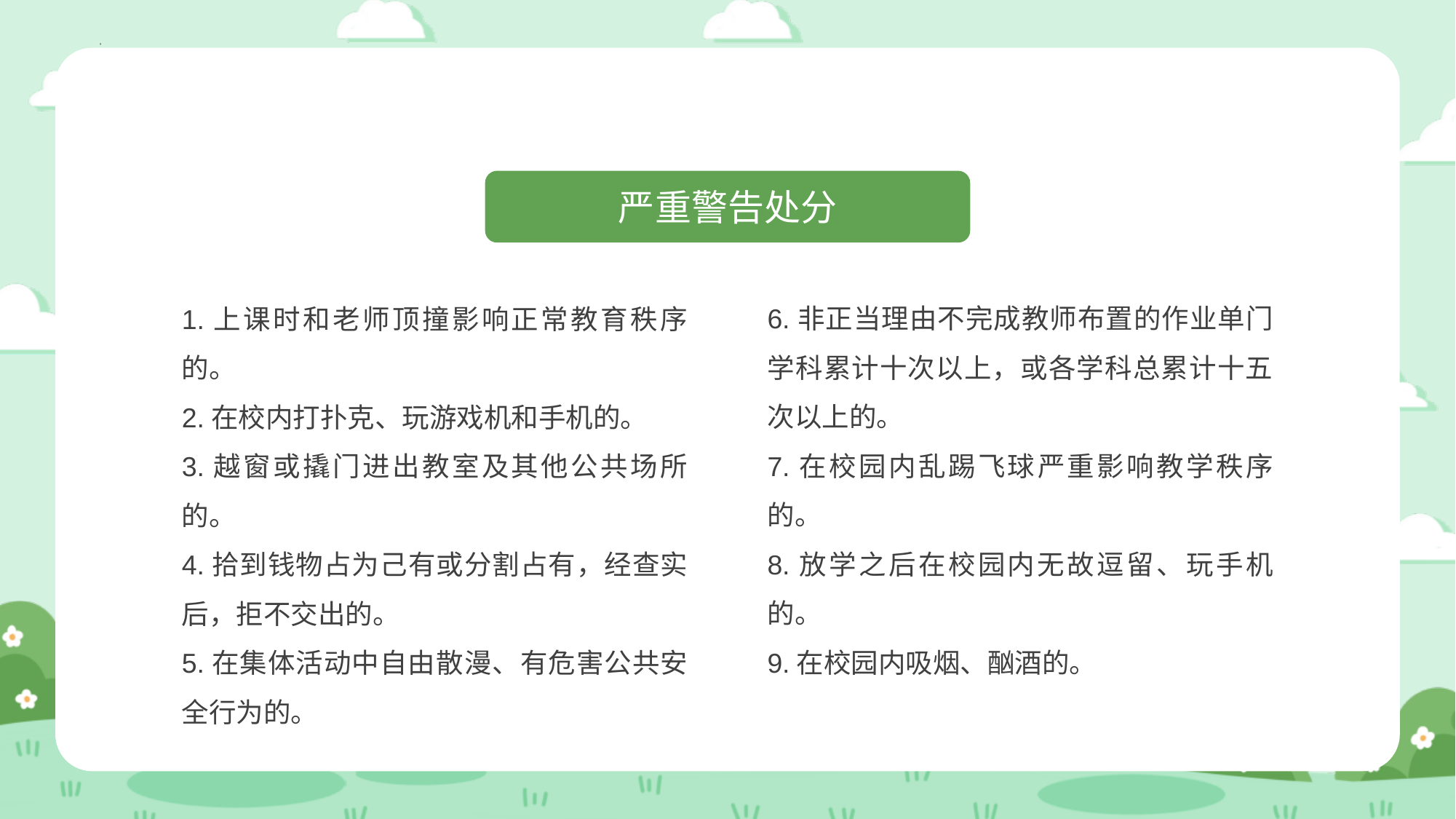

严重警告处分
1.上课时和老师顶撞影响正常教育秩序的。
2.在校内打扑克、玩游戏机和手机的。
3.越窗或撬门进出教室及其他公共场所的。
4.拾到钱物占为己有或分割占有，经查实后，拒不交出的。
5.在集体活动中自由散漫、有危害公共安全行为的。
6.非正当理由不完成教师布置的作业单门学科累计十次以上，或各学科总累计十五次以上的。
7.在校园内乱踢飞球严重影响教学秩序的。
8.放学之后在校园内无故逗留、玩手机的。
9.在校园内吸烟、酗酒的。